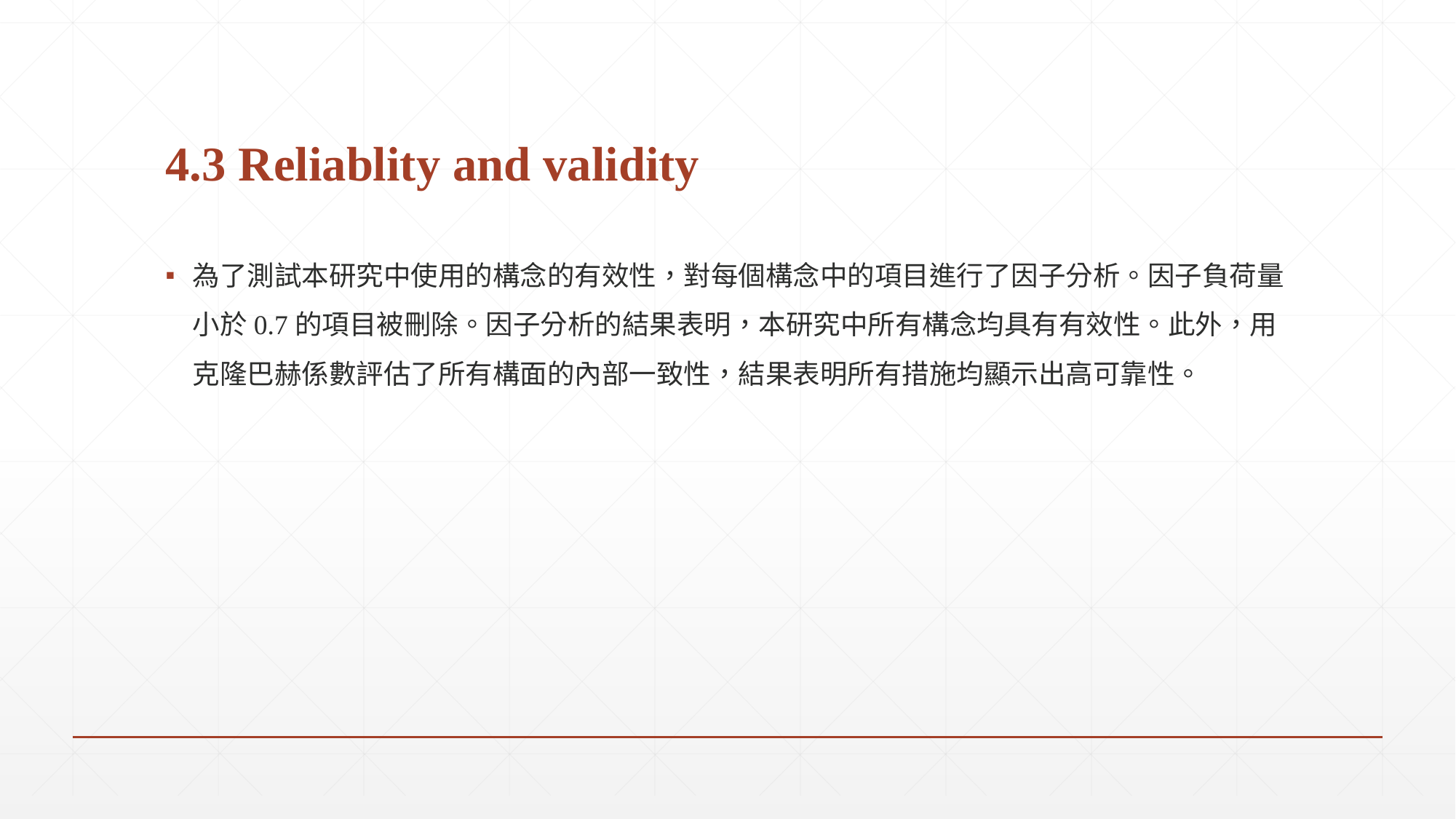

# 4.3 Reliablity and validity
為了測試本研究中使用的構念的有效性，對每個構念中的項目進行了因子分析。因子負荷量小於0.7的項目被刪除。因子分析的結果表明，本研究中所有構念均具有有效性。此外，用克隆巴赫係數評估了所有構面的內部一致性，結果表明所有措施均顯示出高可靠性。